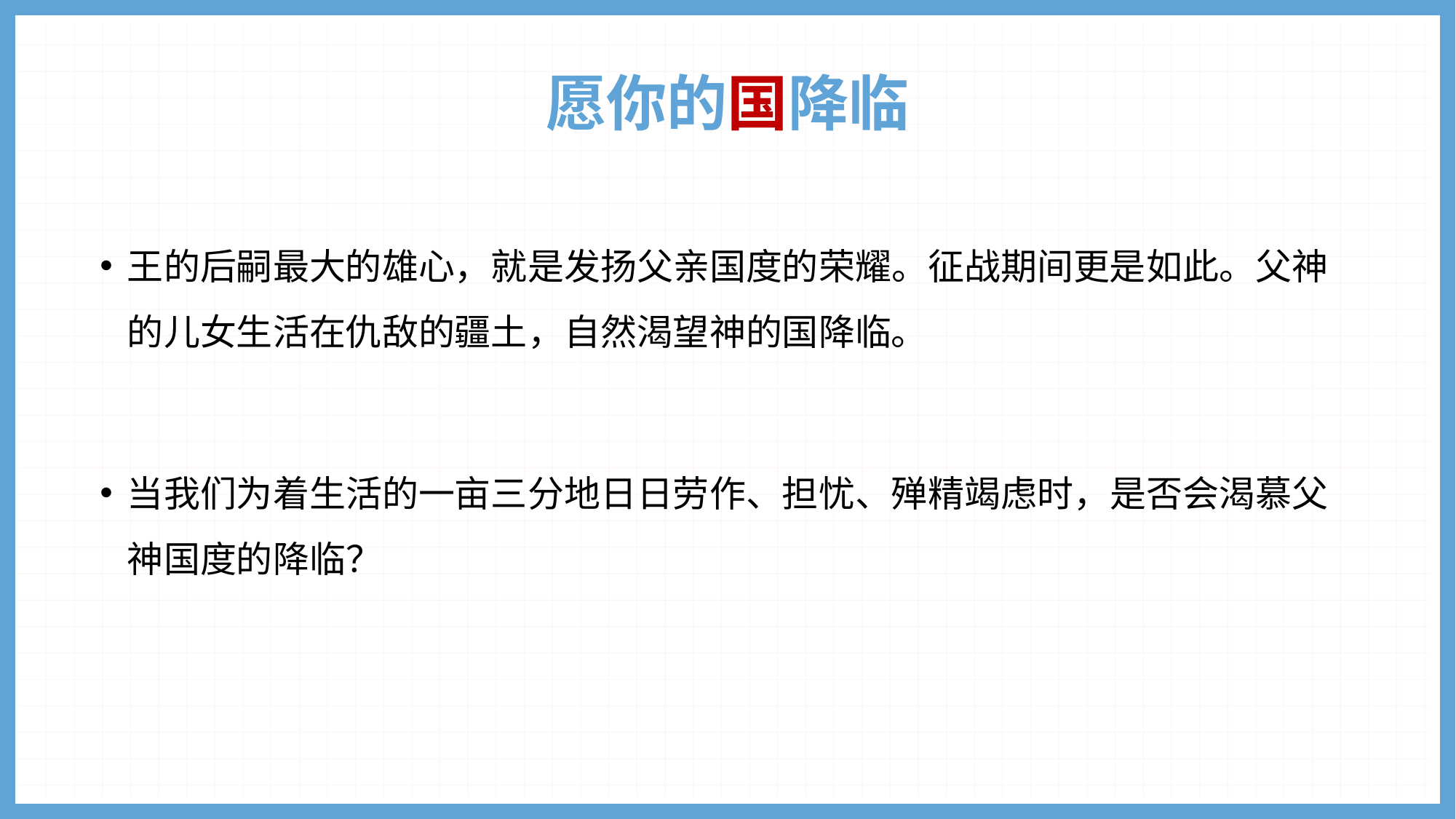

# 愿你的国降临

王的后嗣最大的雄心，就是发扬父亲国度的荣耀。征战期间更是如此。父神的儿女生活在仇敌的疆土，自然渴望神的国降临。

当我们为着生活的一亩三分地日日劳作、担忧、殚精竭虑时，是否会渴慕父神国度的降临？